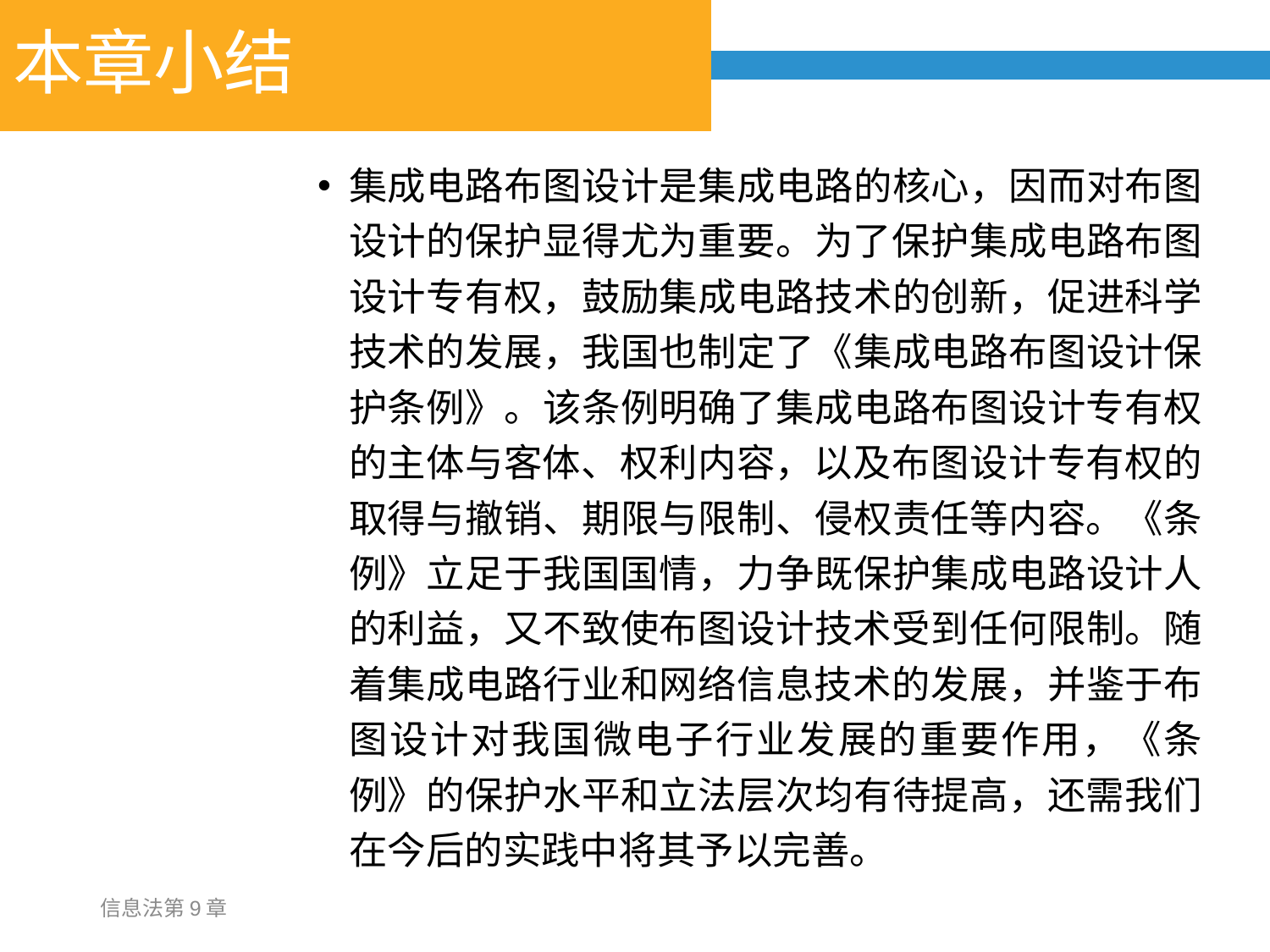

# 本章小结
集成电路布图设计是集成电路的核心，因而对布图设计的保护显得尤为重要。为了保护集成电路布图设计专有权，鼓励集成电路技术的创新，促进科学技术的发展，我国也制定了《集成电路布图设计保护条例》。该条例明确了集成电路布图设计专有权的主体与客体、权利内容，以及布图设计专有权的取得与撤销、期限与限制、侵权责任等内容。《条例》立足于我国国情，力争既保护集成电路设计人的利益，又不致使布图设计技术受到任何限制。随着集成电路行业和网络信息技术的发展，并鉴于布图设计对我国微电子行业发展的重要作用，《条例》的保护水平和立法层次均有待提高，还需我们在今后的实践中将其予以完善。

信息法第9章